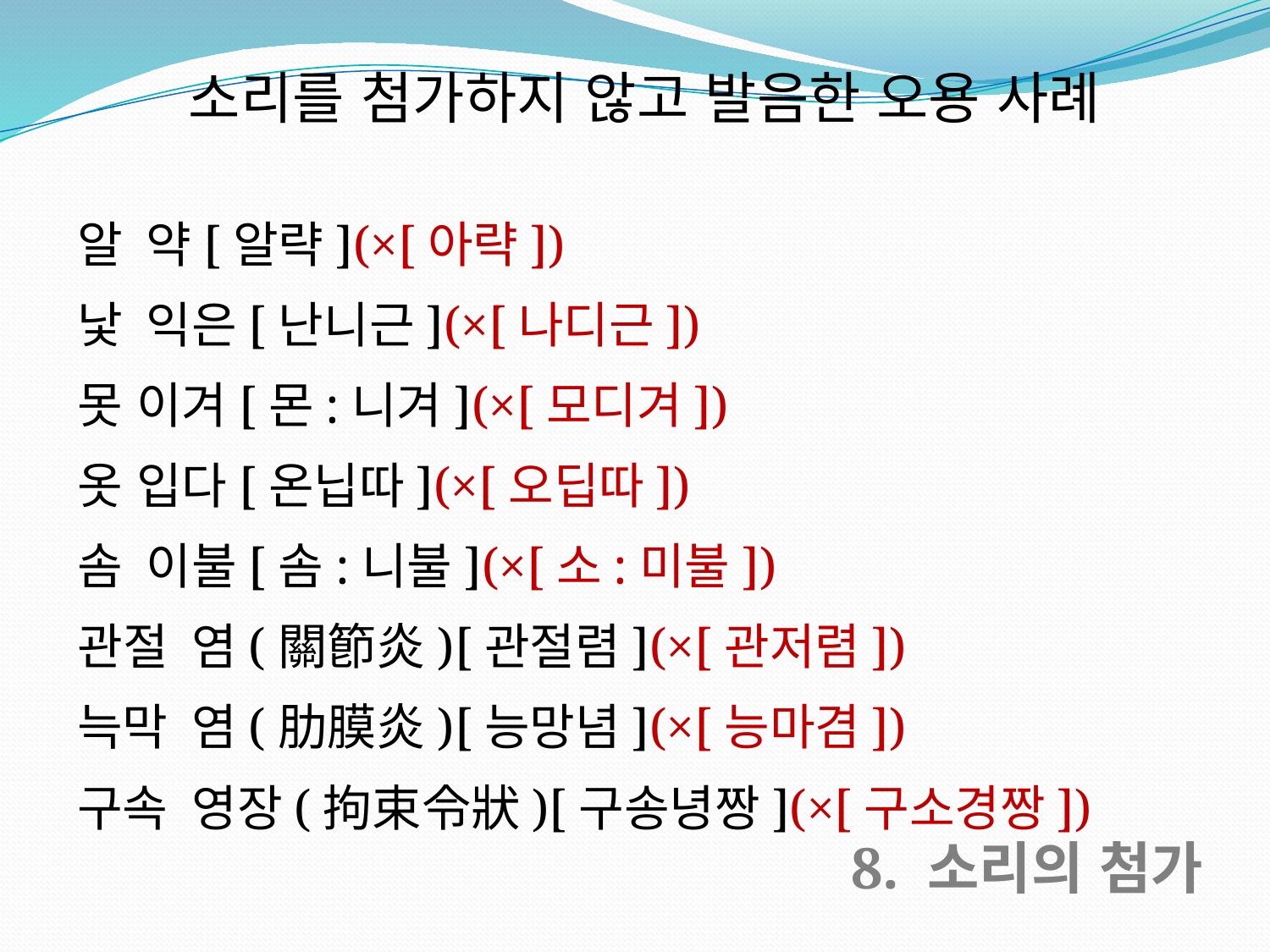

소리를 첨가하지 않고 발음한 오용 사례
알­약[알략](×[아략])
낯­익은[난니근](×[나디근])
못 이겨[몬:니겨](×[모디겨])
옷 입다[온닙따](×[오딥따])
솜­이불[솜:니불](×[소:미불])
관절­염(關節炎)[관절렴](×[관저렴])
늑막­염(肋膜炎)[능망념](×[능마겸])
구속­영장(拘束令狀)[구송녕짱](×[구소경짱])
8. 소리의 첨가